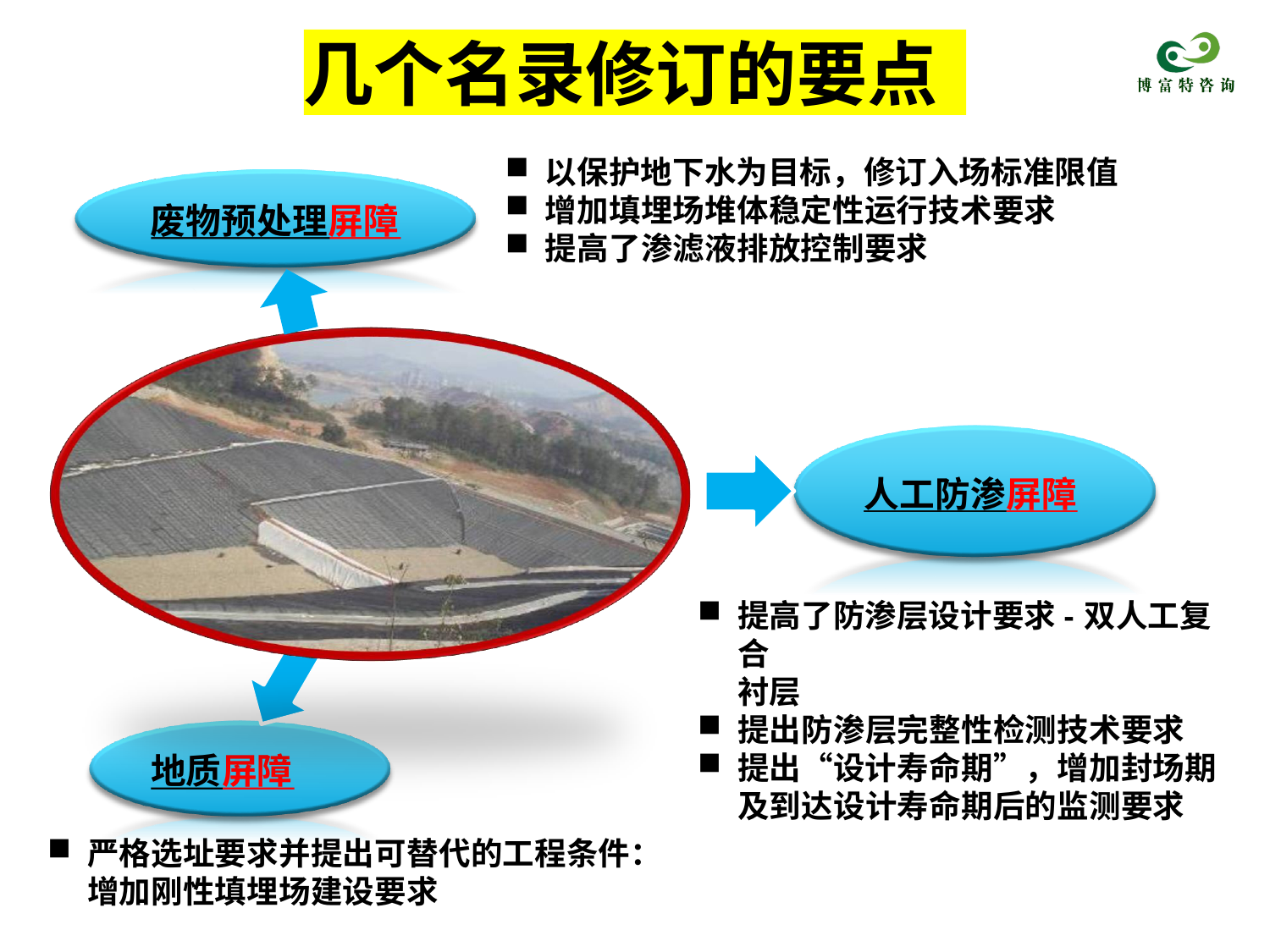

# 几个名录修订的要点
以保护地下水为目标，修订入场标准限值
增加填埋场堆体稳定性运行技术要求
提高了渗滤液排放控制要求

废物预处理屏障

人工防渗屏障
提高了防渗层设计要求-双人工复合
衬层
提出防渗层完整性检测技术要求
提出“设计寿命期”，增加封场期 及到达设计寿命期后的监测要求

地质屏障
严格选址要求并提出可替代的工程条件： 增加刚性填埋场建设要求